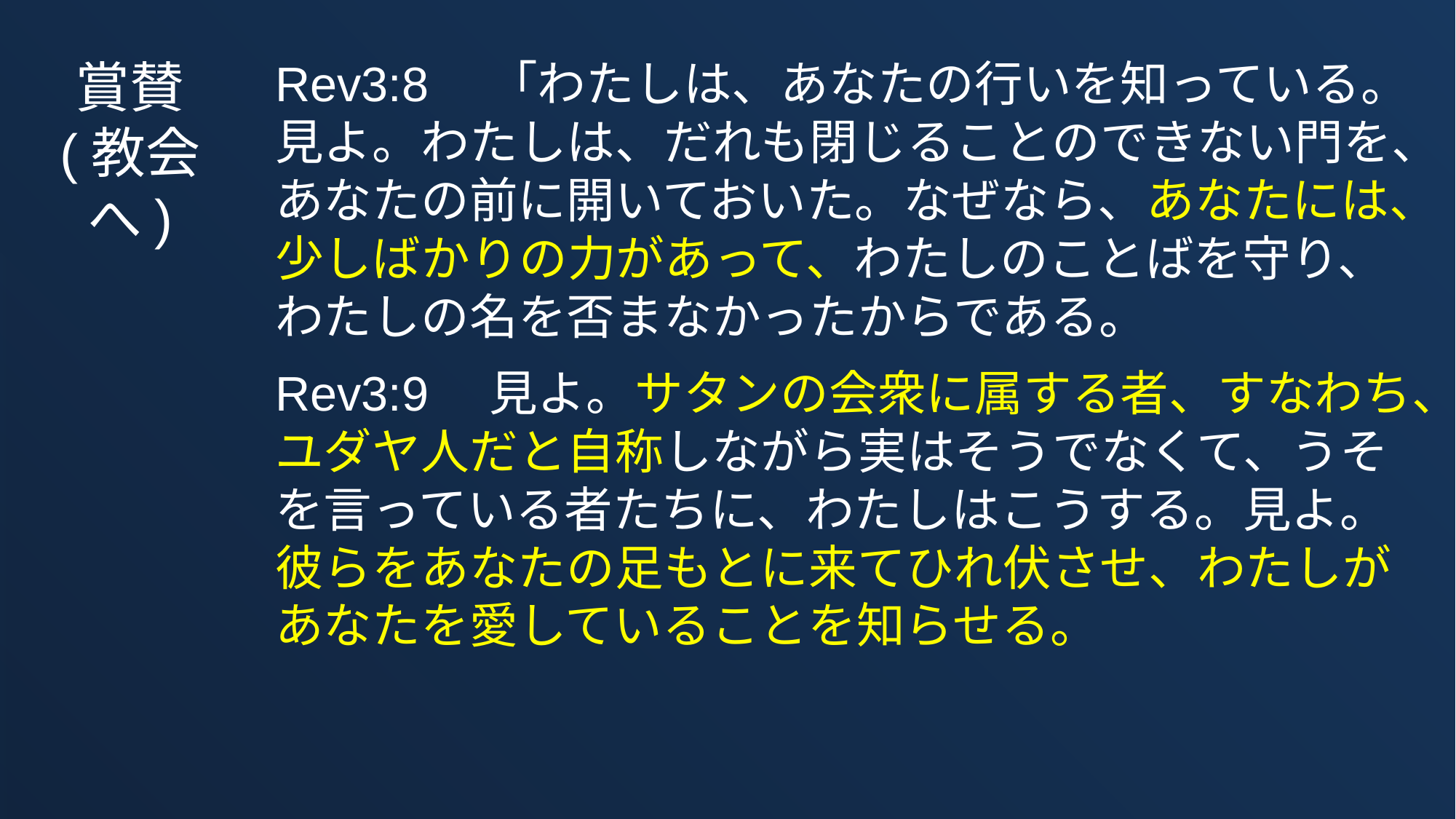

賞賛
(教会へ)
Rev3:8　「わたしは、あなたの行いを知っている。見よ。わたしは、だれも閉じることのできない門を、あなたの前に開いておいた。なぜなら、あなたには、少しばかりの力があって、わたしのことばを守り、わたしの名を否まなかったからである。

Rev3:9　見よ。サタンの会衆に属する者、すなわち、ユダヤ人だと自称しながら実はそうでなくて、うそを言っている者たちに、わたしはこうする。見よ。彼らをあなたの足もとに来てひれ伏させ、わたしがあなたを愛していることを知らせる。